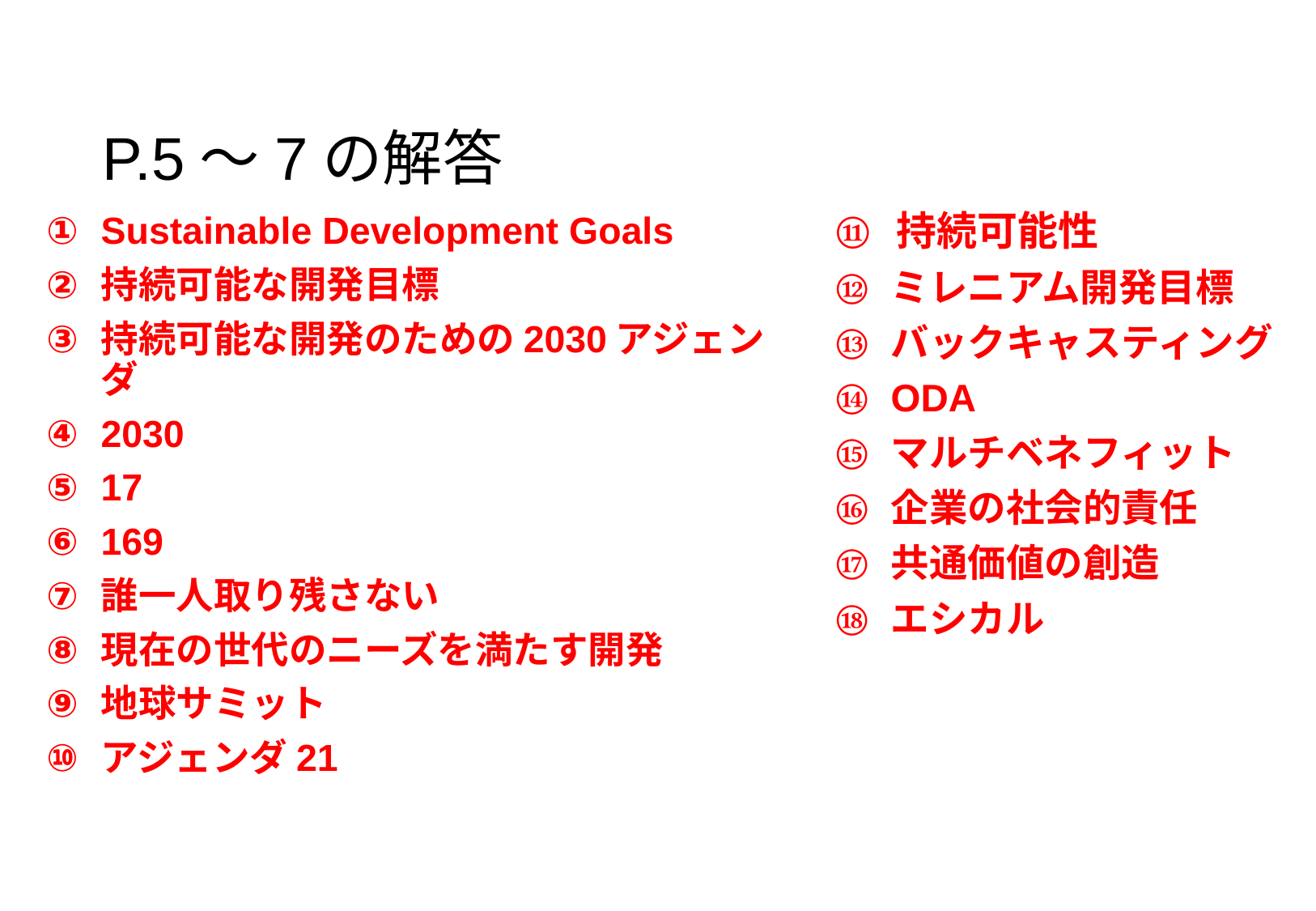

# P.5～7の解答
Sustainable Development Goals
持続可能な開発目標
持続可能な開発のための2030アジェンダ
2030
17
169
誰一人取り残さない
現在の世代のニーズを満たす開発
地球サミット
アジェンダ21

持続可能性
ミレニアム開発目標
バックキャスティング
ODA
マルチベネフィット
企業の社会的責任
共通価値の創造
エシカル